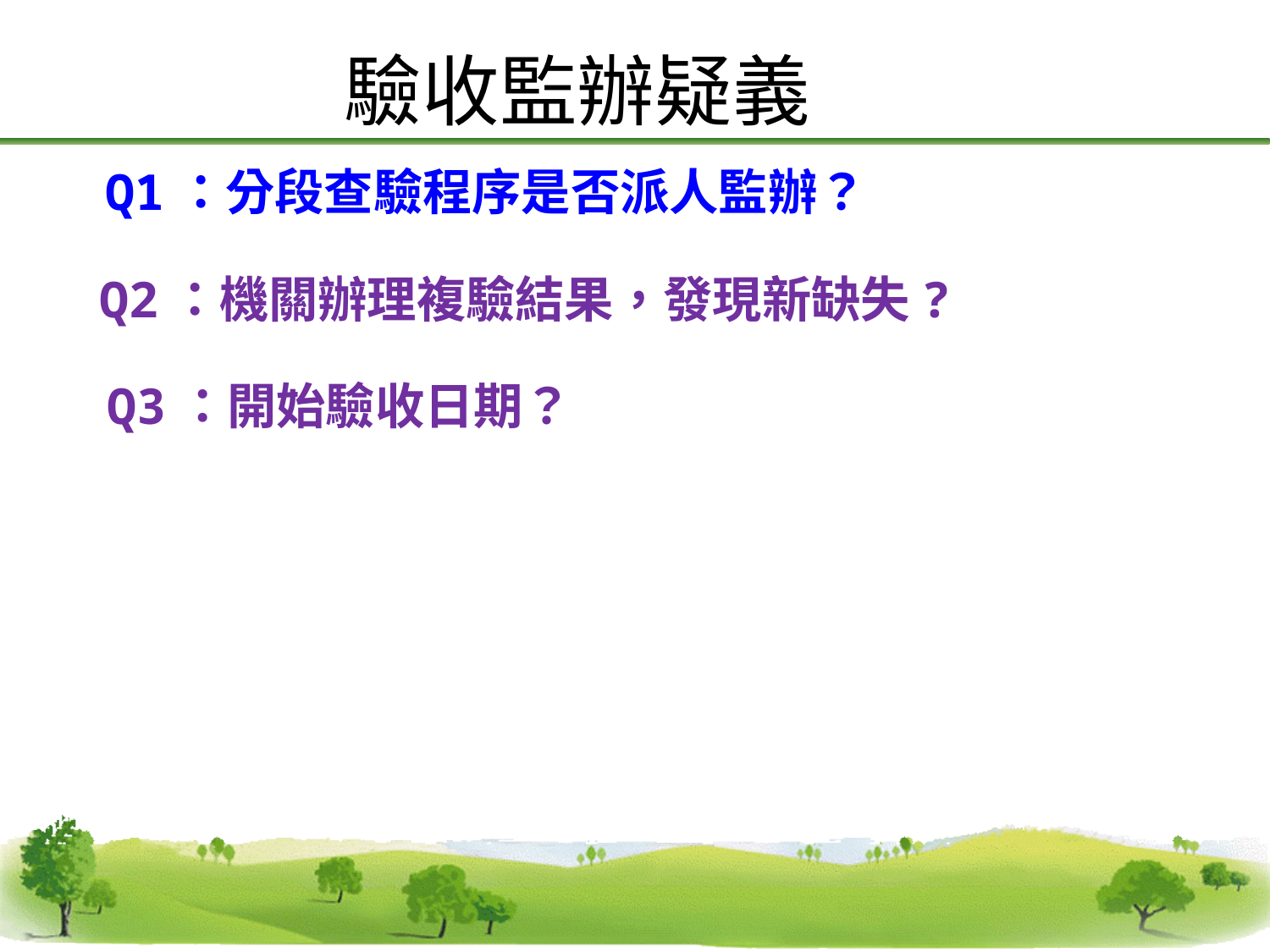

驗收監辦疑義
Q1：分段查驗程序是否派人監辦？
Q2：機關辦理複驗結果，發現新缺失?
Q3：開始驗收日期？